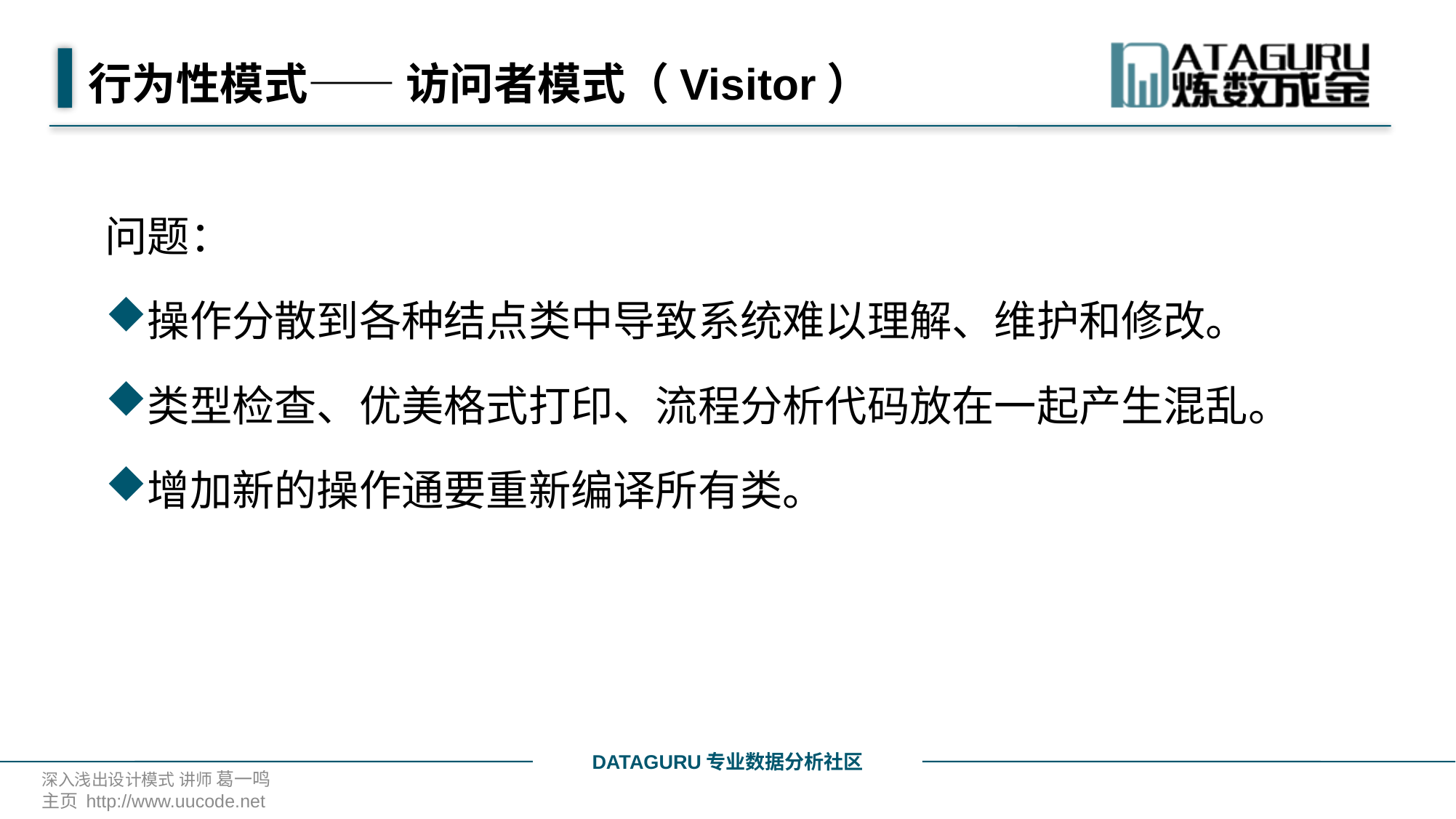

# 行为性模式—— 访问者模式（Visitor）
问题：
操作分散到各种结点类中导致系统难以理解、维护和修改。
类型检查、优美格式打印、流程分析代码放在一起产生混乱。
增加新的操作通要重新编译所有类。